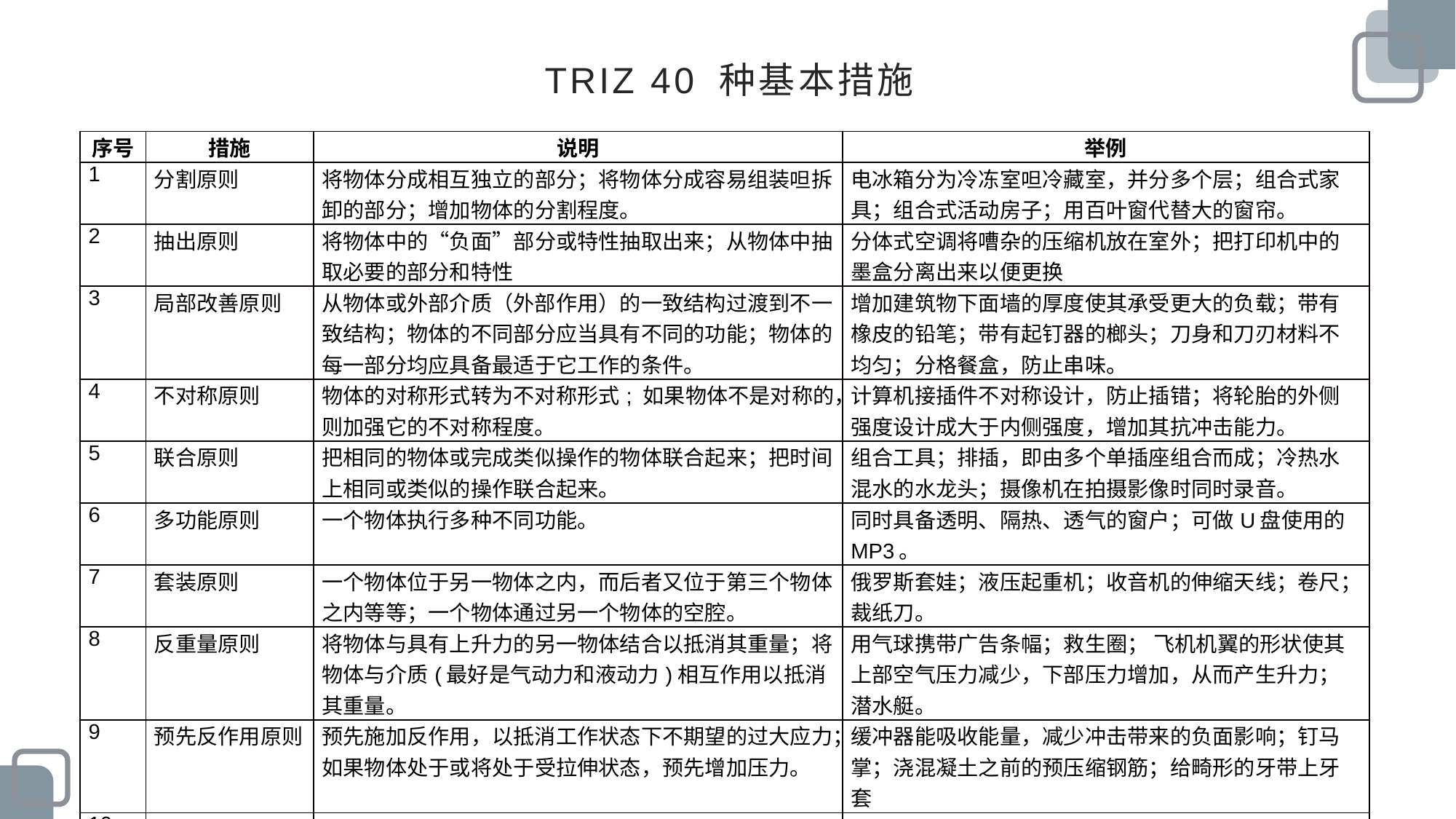

# TRIZ 40 种基本措施
| 序号 | 措施 | 说明 | 举例 |
| --- | --- | --- | --- |
| 1 | 分割原则 | 将物体分成相互独立的部分；将物体分成容易组装呾拆卸的部分；增加物体的分割程度。 | 电冰箱分为冷冻室呾冷藏室，并分多个层；组合式家具；组合式活动房子；用百叶窗代替大的窗帘。 |
| 2 | 抽出原则 | 将物体中的“负面”部分或特性抽取出来；从物体中抽取必要的部分和特性 | 分体式空调将嘈杂的压缩机放在室外；把打印机中的墨盒分离出来以便更换 |
| 3 | 局部改善原则 | 从物体或外部介质（外部作用）的一致结构过渡到不一致结构；物体的不同部分应当具有不同的功能；物体的每一部分均应具备最适于它工作的条件。 | 增加建筑物下面墙的厚度使其承受更大的负载；带有橡皮的铅笔；带有起钉器的榔头；刀身和刀刃材料不均匀；分格餐盒，防止串味。 |
| 4 | 不对称原则 | 物体的对称形式转为不对称形式; 如果物体不是对称的，则加强它的不对称程度。 | 计算机接插件不对称设计，防止插错；将轮胎的外侧强度设计成大于内侧强度，增加其抗冲击能力。 |
| 5 | 联合原则 | 把相同的物体或完成类似操作的物体联合起来；把时间上相同或类似的操作联合起来。 | 组合工具；排插，即由多个单插座组合而成；冷热水混水的水龙头；摄像机在拍摄影像时同时录音。 |
| 6 | 多功能原则 | 一个物体执行多种不同功能。 | 同时具备透明、隔热、透气的窗户；可做U盘使用的MP3。 |
| 7 | 套装原则 | 一个物体位于另一物体之内，而后者又位于第三个物体之内等等；一个物体通过另一个物体的空腔。 | 俄罗斯套娃；液压起重机；收音机的伸缩天线；卷尺；裁纸刀。 |
| 8 | 反重量原则 | 将物体与具有上升力的另一物体结合以抵消其重量；将物体与介质(最好是气动力和液动力)相互作用以抵消其重量。 | 用气球携带广告条幅；救生圈； 飞机机翼的形状使其上部空气压力减少，下部压力增加，从而产生升力；潜水艇。 |
| 9 | 预先反作用原则 | 预先施加反作用，以抵消工作状态下不期望的过大应力；如果物体处于或将处于受拉伸状态，预先增加压力。 | 缓冲器能吸收能量，减少冲击带来的负面影响；钉马掌；浇混凝土之前的预压缩钢筋；给畸形的牙带上牙套 |
| 10 | 预先作用原则 | 事先完成部分或全部的动作或功能；在方便的位置预先安置物体，使其在第一时间发挥作用，避免时间的浪费 | 邮票打孔，方便撕开；铁路、桥梁预先留缝；手机预先设置单键拨号功能；公交IC卡（预先充值） |